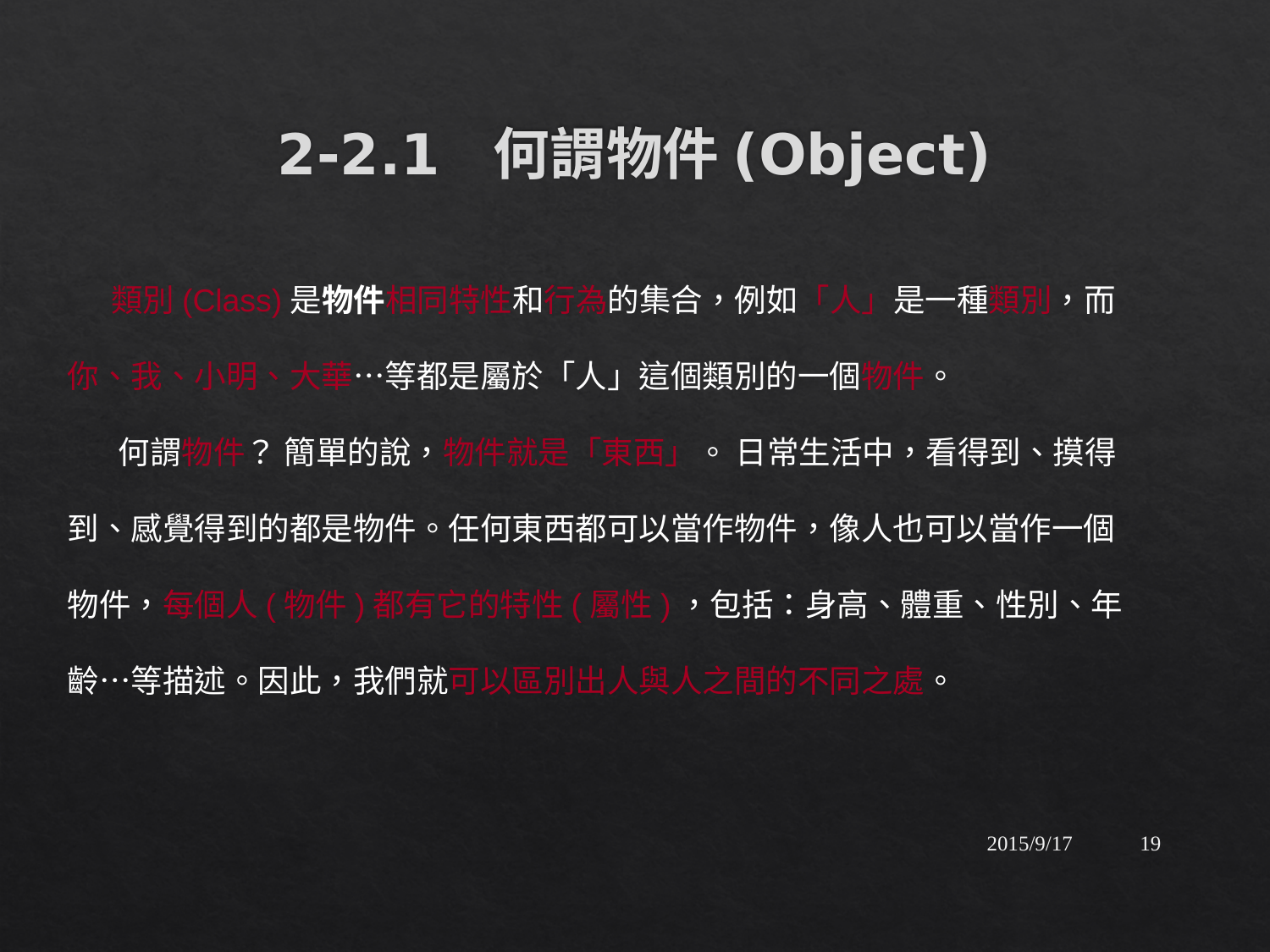

# 2-2.1  何謂物件(Object)
     類別(Class)是物件相同特性和行為的集合，例如「人」是一種類別，而你、我、小明、大華…等都是屬於「人」這個類別的一個物件。
      何謂物件？ 簡單的說，物件就是「東西」。 日常生活中，看得到、摸得到、感覺得到的都是物件。任何東西都可以當作物件，像人也可以當作一個物件，每個人(物件)都有它的特性(屬性)，包括：身高、體重、性別、年齡…等描述。因此，我們就可以區別出人與人之間的不同之處。
2015/9/17
19